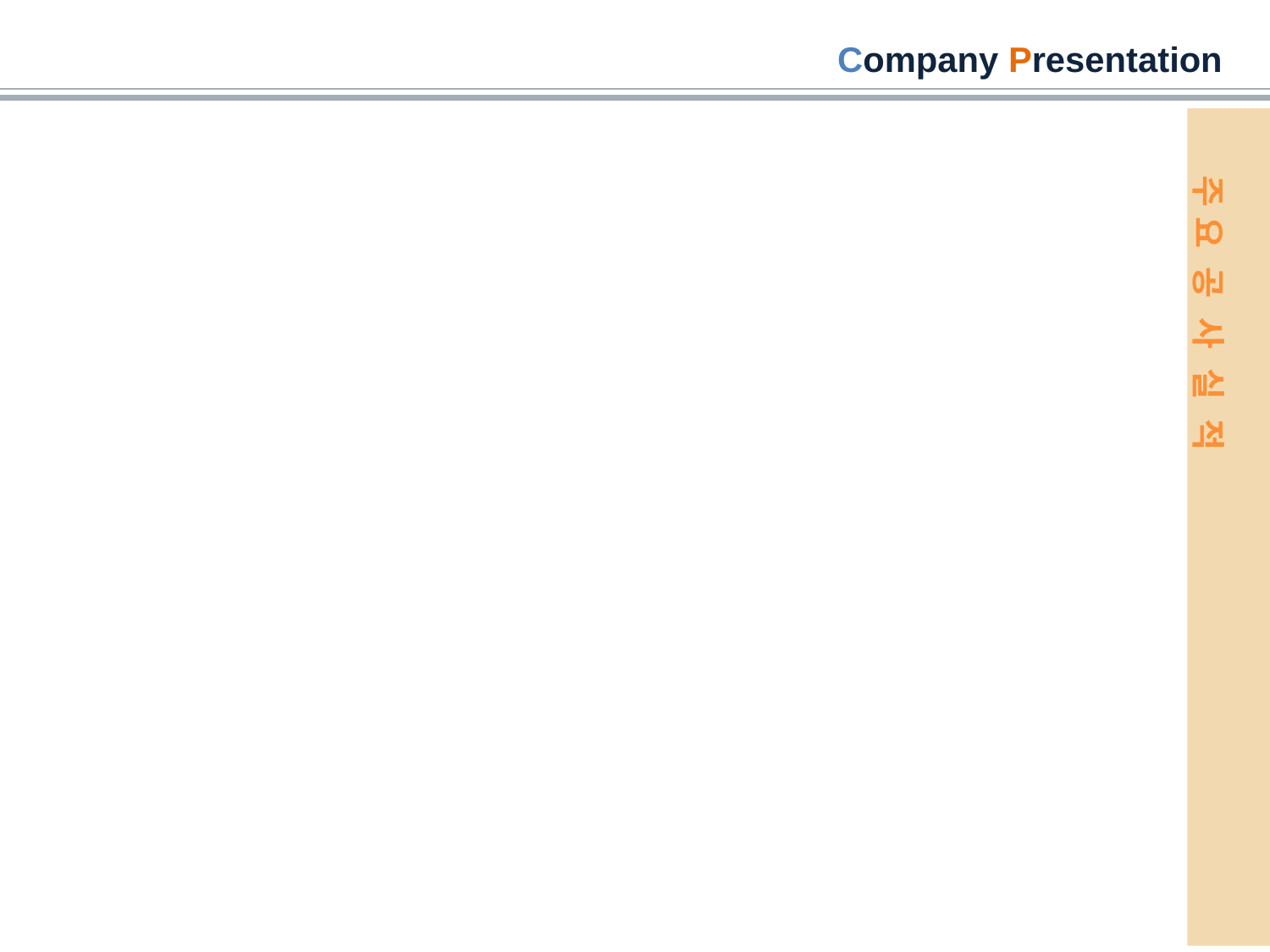

Company Presentation

주 요  공  사  실  적

주 요 공 사 실 적